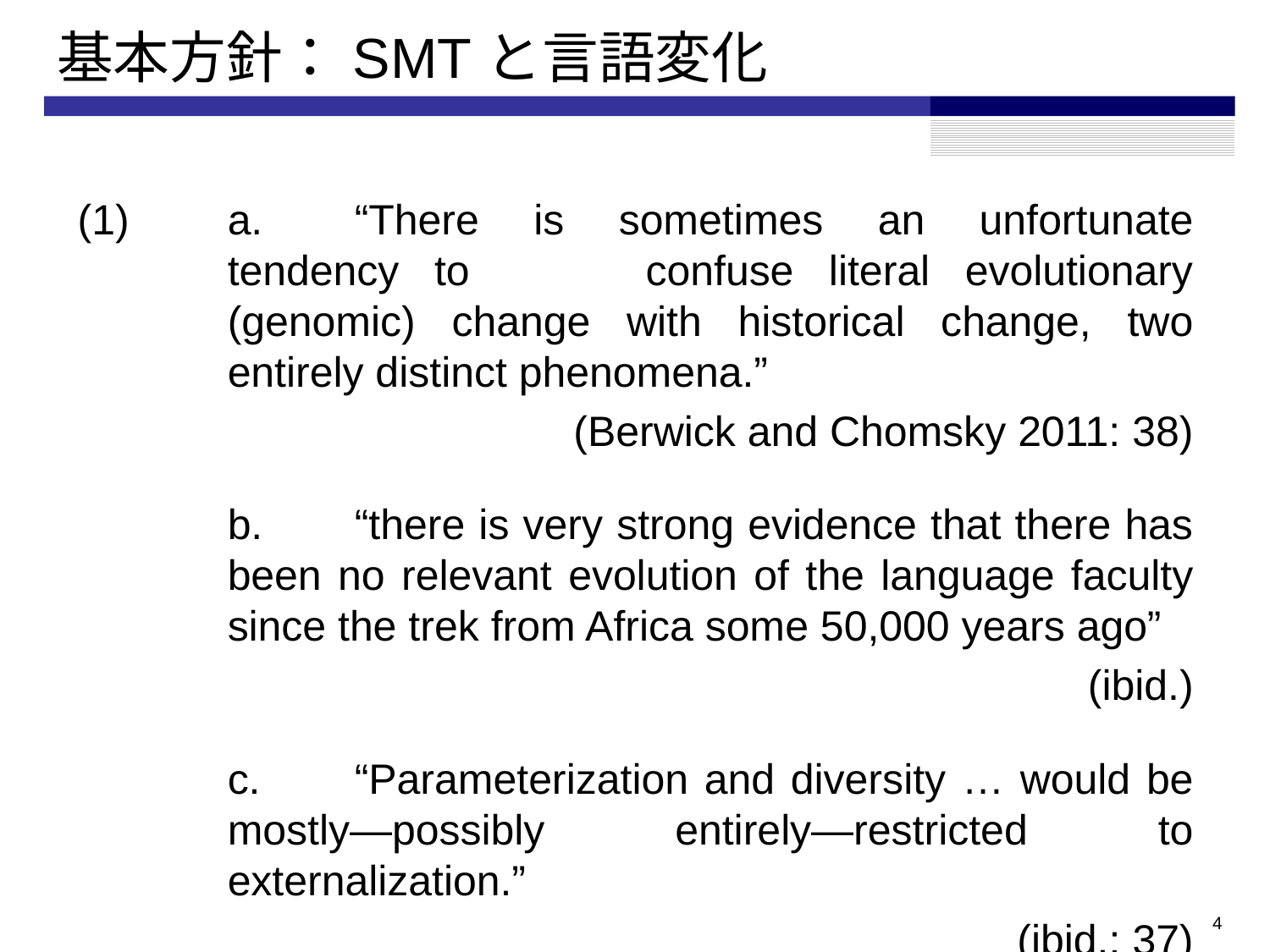

# 基本方針：SMTと言語変化
(1)	a.	“There is sometimes an unfortunate tendency to     confuse literal evolutionary (genomic) change with historical change, two entirely distinct phenomena.”
(Berwick and Chomsky 2011: 38)
	b.	“there is very strong evidence that there has been no relevant evolution of the language faculty since the trek from Africa some 50,000 years ago”
(ibid.)
	c.	“Parameterization and diversity … would be mostly—possibly entirely—restricted to externalization.”
(ibid.: 37)
4